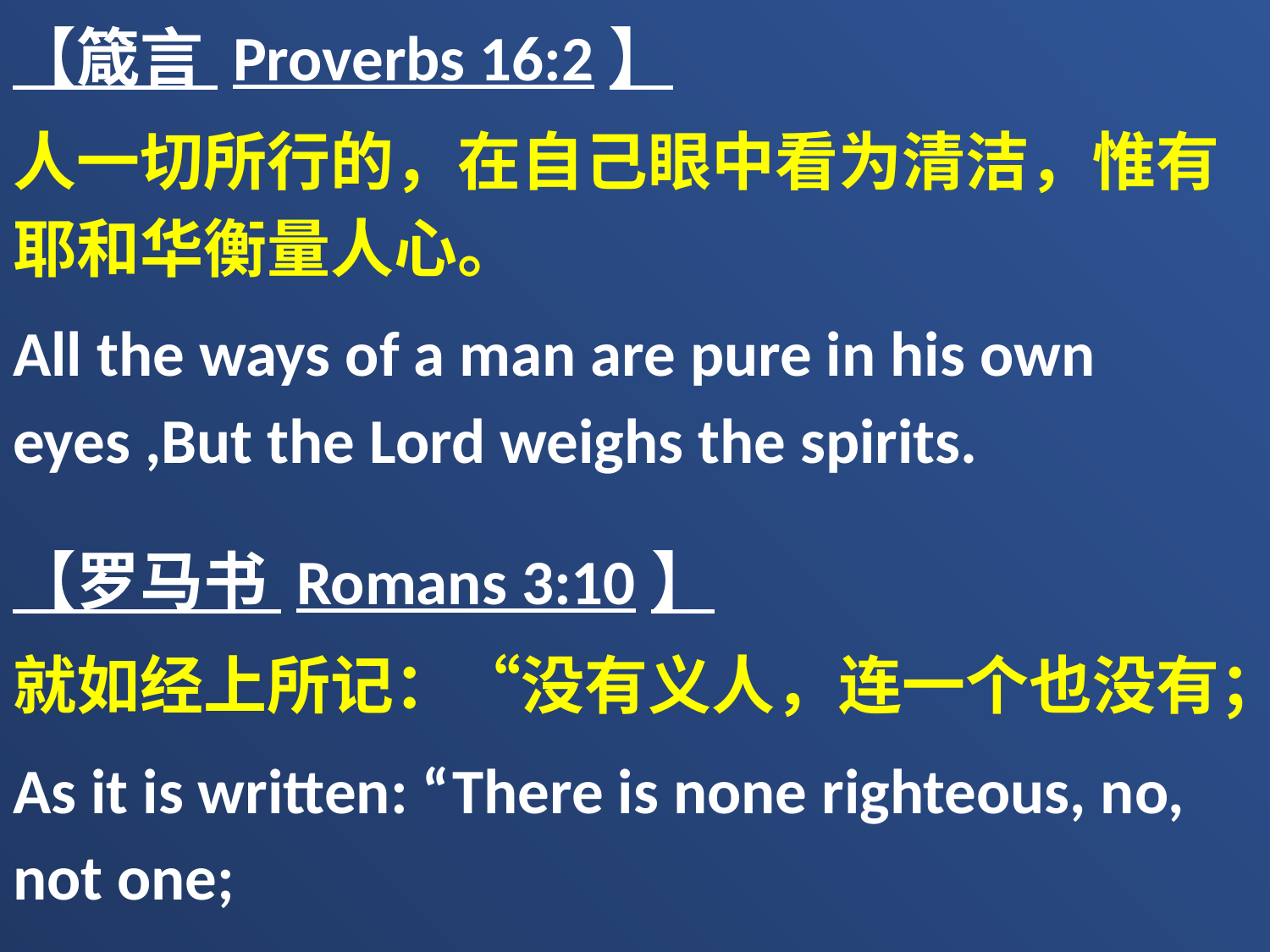

【箴言 Proverbs 16:2】
人一切所行的，在自己眼中看为清洁，惟有耶和华衡量人心。
All the ways of a man are pure in his own eyes ,But the Lord weighs the spirits.

【罗马书 Romans 3:10】
就如经上所记：“没有义人，连一个也没有；
As it is written: “There is none righteous, no, not one;